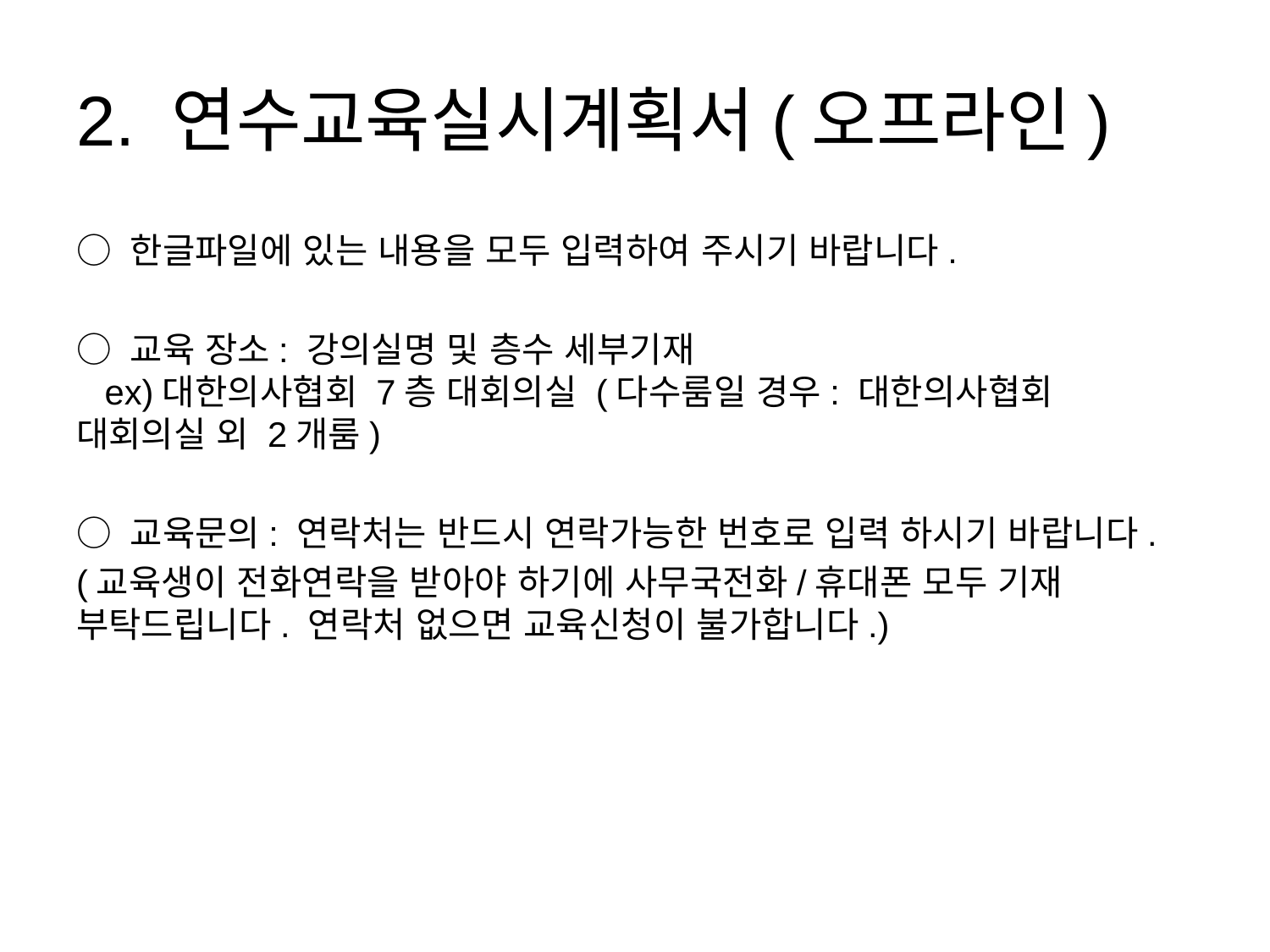

# 2. 연수교육실시계획서(오프라인)
○ 한글파일에 있는 내용을 모두 입력하여 주시기 바랍니다.

○ 교육 장소: 강의실명 및 층수 세부기재
  ex)대한의사협회 7층 대회의실 (다수룸일 경우: 대한의사협회 대회의실 외 2개룸)

○ 교육문의: 연락처는 반드시 연락가능한 번호로 입력 하시기 바랍니다.
(교육생이 전화연락을 받아야 하기에 사무국전화/휴대폰 모두 기재 부탁드립니다. 연락처 없으면 교육신청이 불가합니다.)